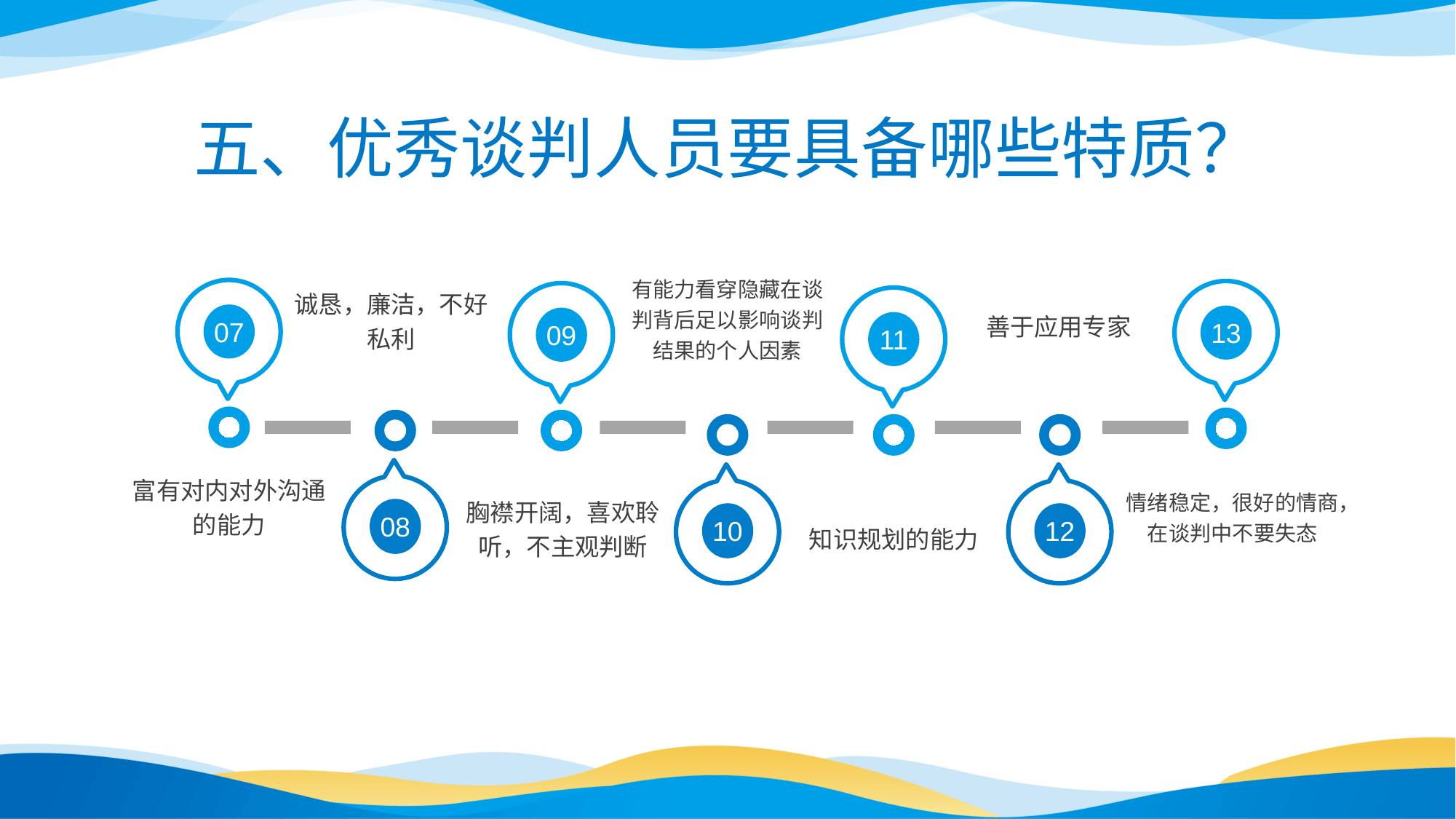

五、优秀谈判人员要具备哪些特质？
有能力看穿隐藏在谈判背后足以影响谈判结果的个人因素
诚恳，廉洁，不好私利

07

13

09

11

08

10

12

善于应用专家
富有对内对外沟通的能力
情绪稳定，很好的情商，在谈判中不要失态
胸襟开阔，喜欢聆听，不主观判断
知识规划的能力